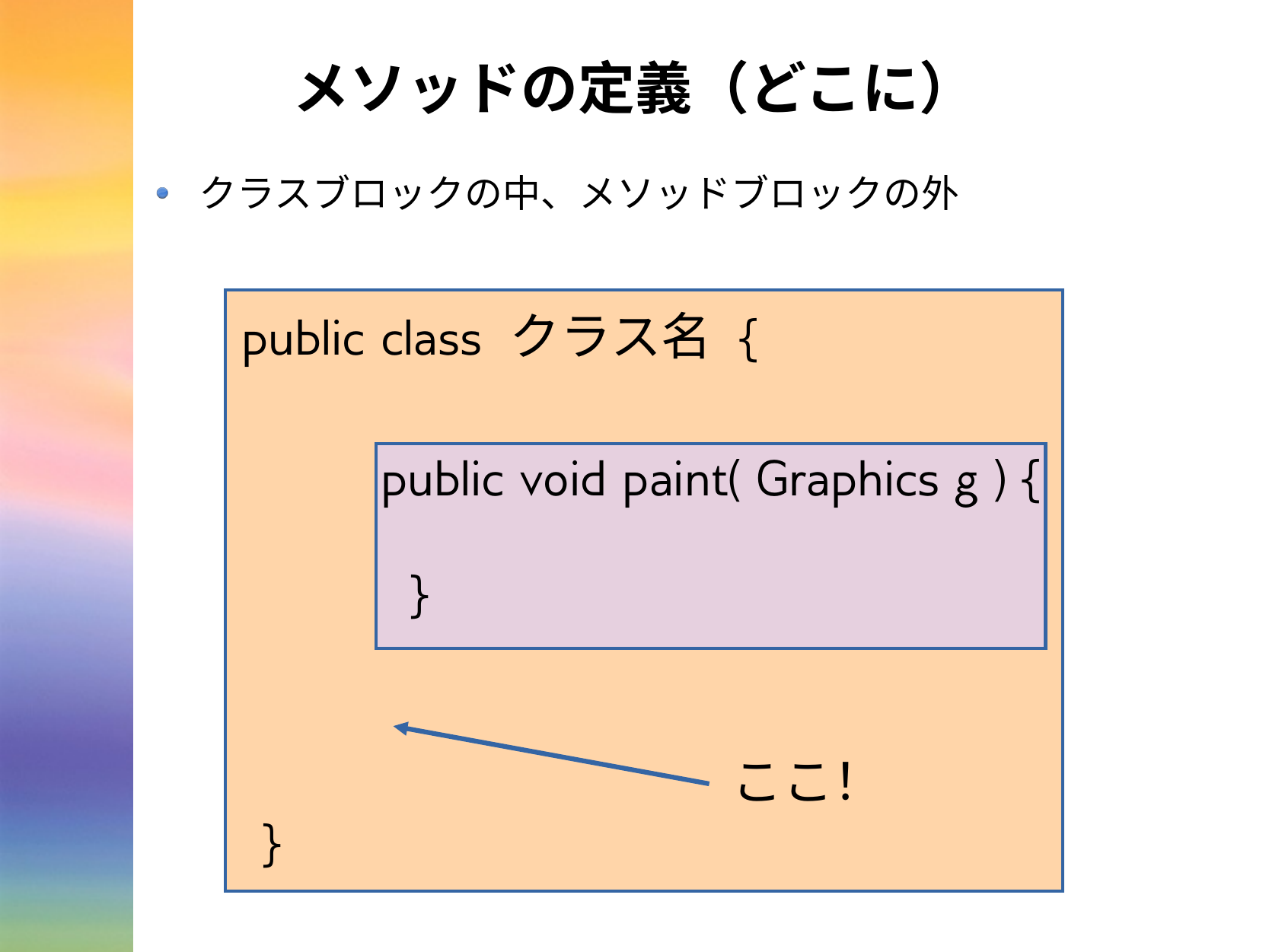

# メソッドの定義（どこに）
クラスブロックの中、メソッドブロックの外

public class クラス名 {
public void paint( Graphics g ) {

}

ここ！
}